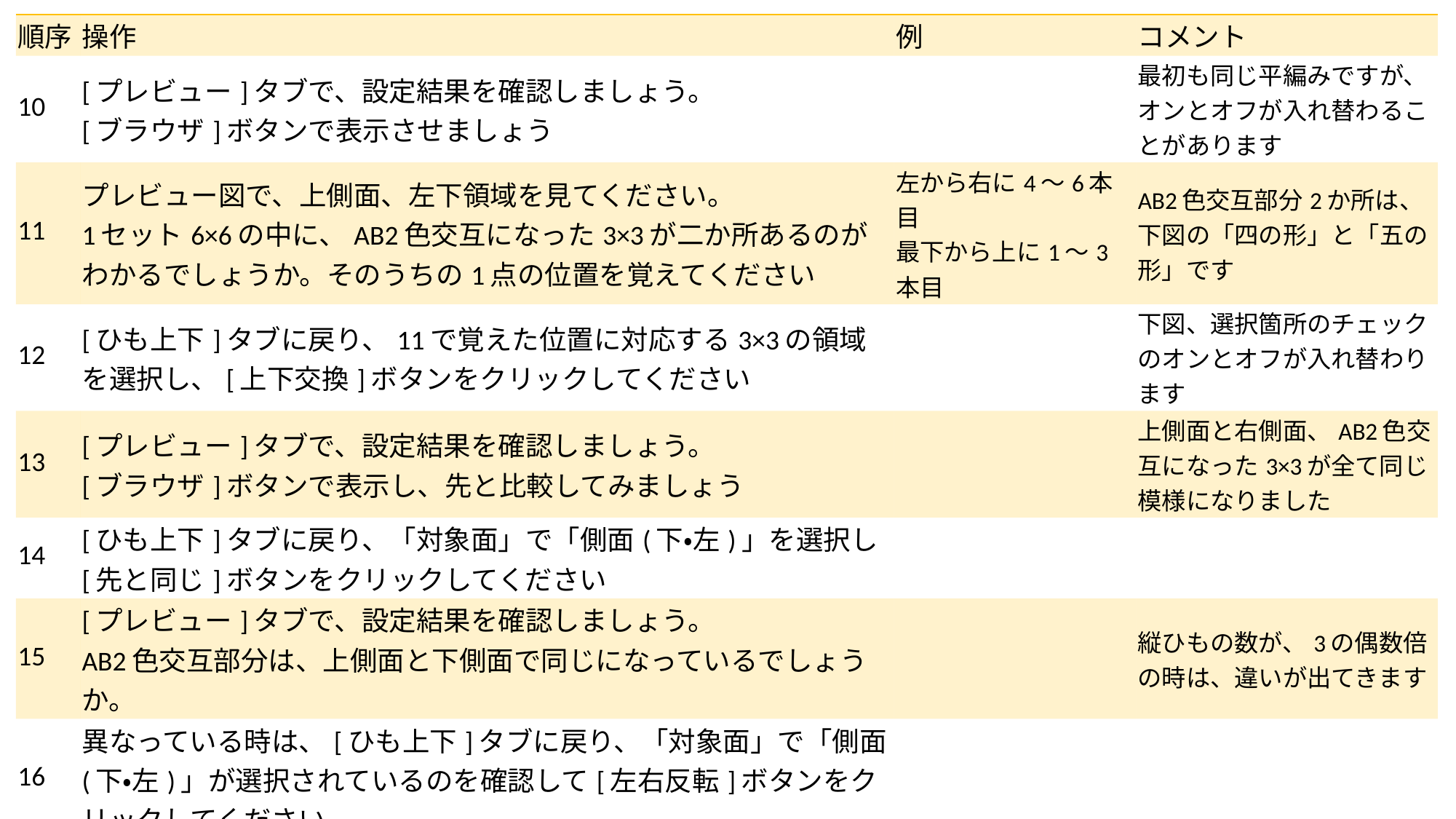

| 順序 | 操作 | 例 | コメント |
| --- | --- | --- | --- |
| 10 | [プレビュー]タブで、設定結果を確認しましょう。 [ブラウザ]ボタンで表示させましょう |  | 最初も同じ平編みですが、オンとオフが入れ替わることがあります |
| 11 | プレビュー図で、上側面、左下領域を見てください。 1セット6×6の中に、AB2色交互になった3×3が二か所あるのがわかるでしょうか。そのうちの1点の位置を覚えてください | 左から右に4～6本目 最下から上に1～3本目 | AB2色交互部分2か所は、下図の「四の形」と「五の形」です |
| 12 | [ひも上下]タブに戻り、11で覚えた位置に対応する3×3の領域を選択し、[上下交換]ボタンをクリックしてください |  | 下図、選択箇所のチェックのオンとオフが入れ替わります |
| 13 | [プレビュー]タブで、設定結果を確認しましょう。 [ブラウザ]ボタンで表示し、先と比較してみましょう |  | 上側面と右側面、AB2色交互になった3×3が全て同じ模様になりました |
| 14 | [ひも上下]タブに戻り、「対象面」で「側面(下・左)」を選択し[先と同じ]ボタンをクリックしてください |  |  |
| 15 | [プレビュー]タブで、設定結果を確認しましょう。 AB2色交互部分は、上側面と下側面で同じになっているでしょうか。 |  | 縦ひもの数が、3の偶数倍の時は、違いが出てきます |
| 16 | 異なっている時は、[ひも上下]タブに戻り、「対象面」で「側面(下・左)」が選択されているのを確認して[左右反転]ボタンをクリックしてください |  |  |
| 17 | [プレビュー]タブで、設定結果を確認しましょう。 AB2色交互部分は、上側面と下側面で同じになったでしょうか |  | ともに「四の形」、もしくはともに「五の形」です |
| α | 縦ひもと横ひもの本数によっては、更に手を加えた方がいいケースもあります。サイズと模様を見ながら、納得できるまで修正してください。 |  |  |